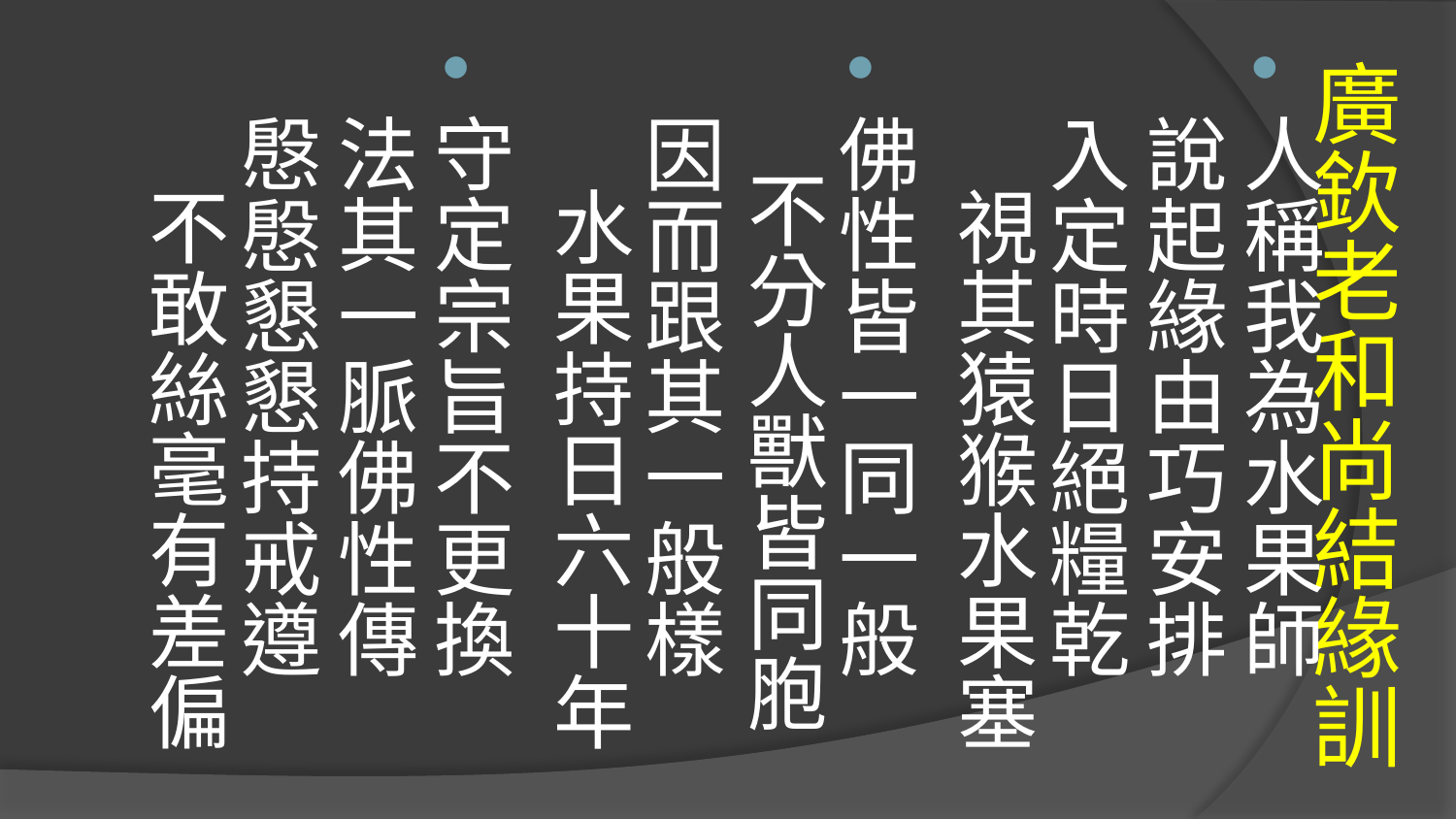

人稱我為水果師  說起緣由巧安排
入定時日絕糧乾          視其猿猴水果塞
佛性皆一同一般         不分人獸皆同胞
因而跟其一般樣          水果持日六十年
守定宗旨不更換    法其一脈佛性傳
慇慇懇懇持戒遵          不敢絲毫有差偏
# 廣欽老和尚結緣訓